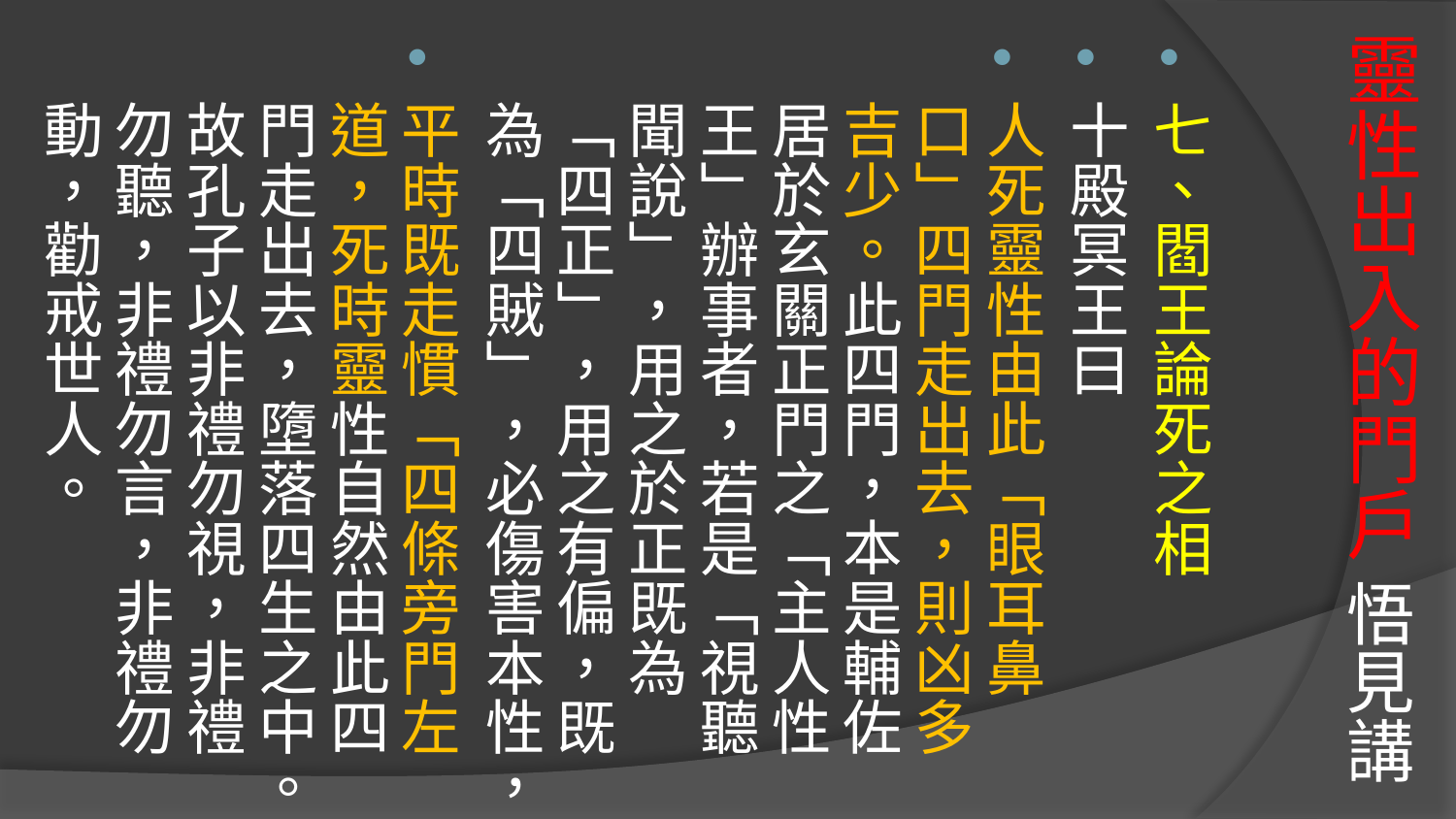

# 靈性出入的門戶 悟見講
七、閻王論死之相
十殿冥王曰
人死靈性由此「眼耳鼻口」四門走出去，則凶多吉少。此四門，本是輔佐居於玄關正門之「主人性王」辦事者，若是「視聽聞說」，用之於正既為「四正」，用之有偏，既為「四賊」，必傷害本性，
平時既走慣「四條旁門左道，死時靈性自然由此四門走出去，墮落四生之中。故孔子以非禮勿視，非禮勿聽，非禮勿言，非禮勿動，勸戒世人。